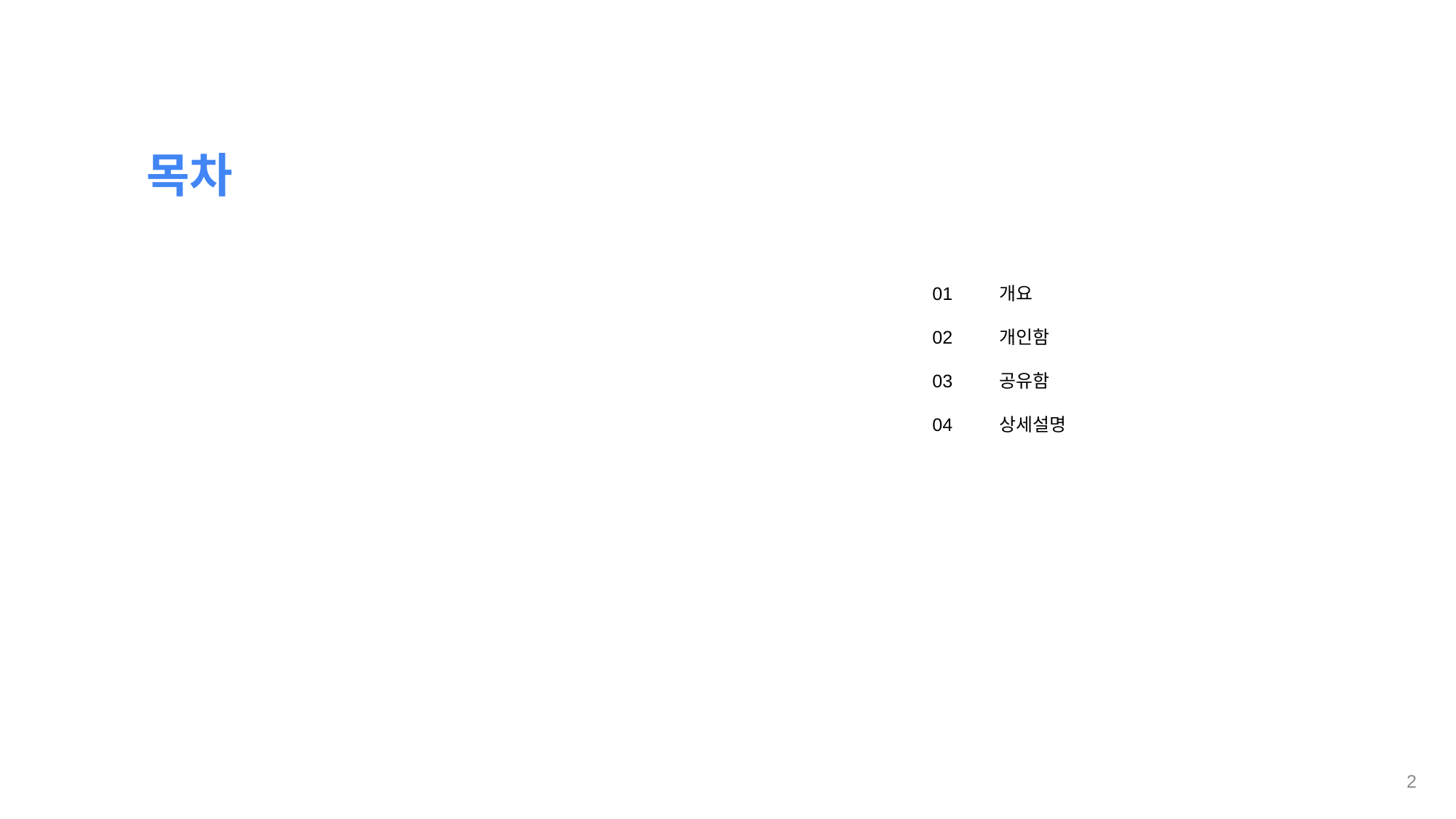

목차
01
02
03
04
개요
개인함
공유함
상세설명